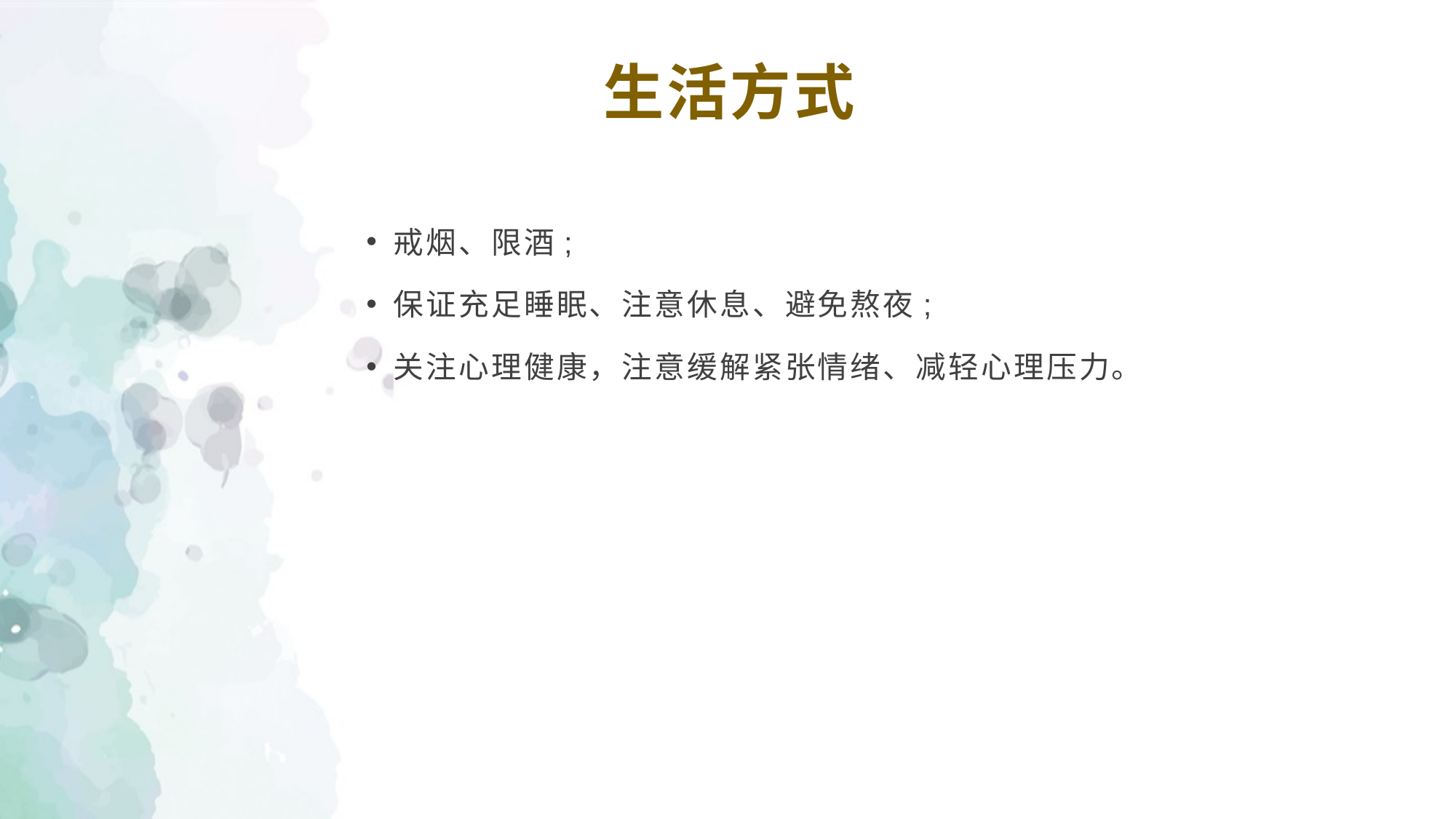

# 生活方式

戒烟、限酒;
保证充足睡眠、注意休息、避免熬夜;
关注心理健康，注意缓解紧张情绪、减轻心理压力。